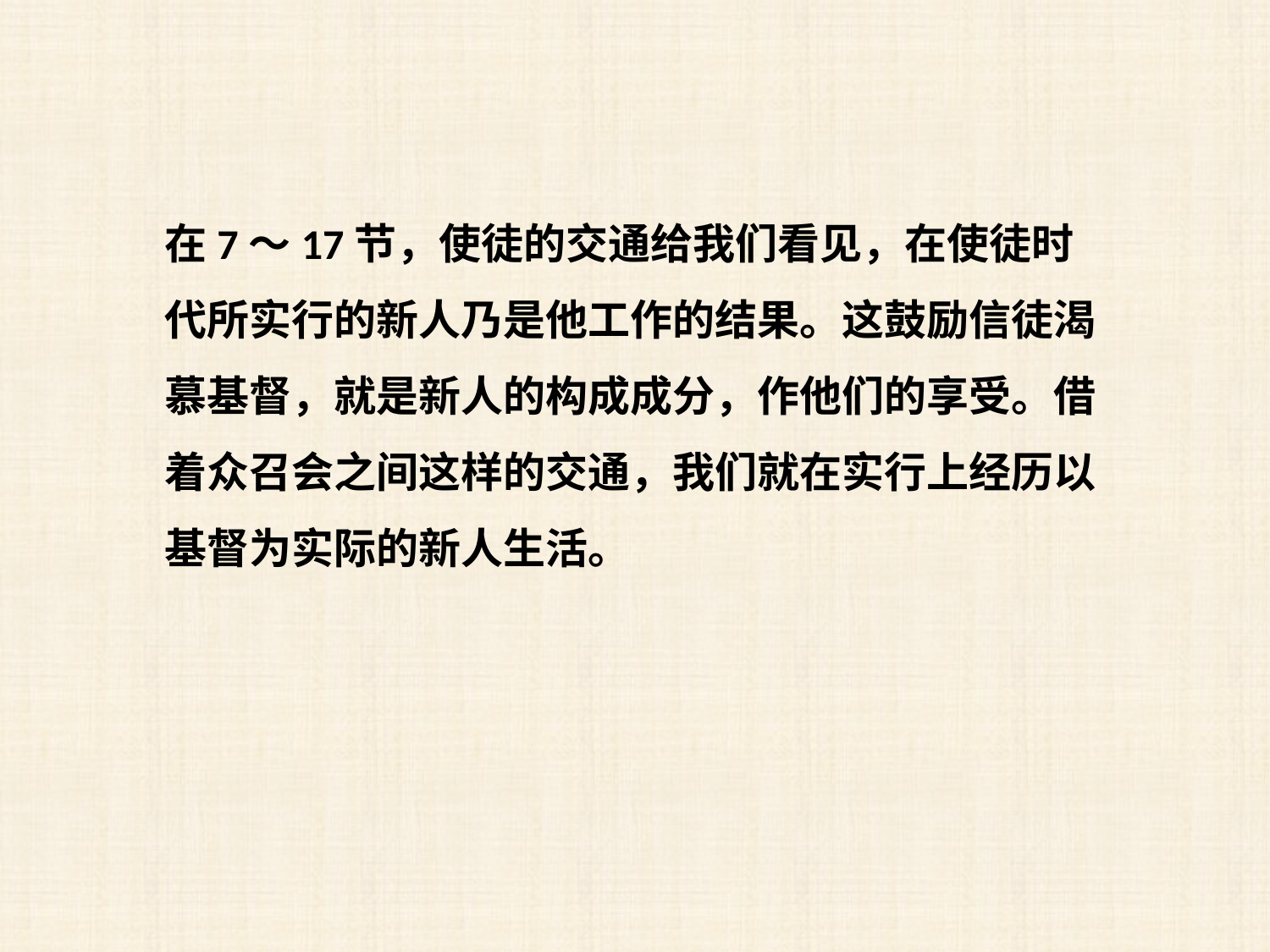

在7～17节，使徒的交通给我们看见，在使徒时代所实行的新人乃是他工作的结果。这鼓励信徒渴慕基督，就是新人的构成成分，作他们的享受。借着众召会之间这样的交通，我们就在实行上经历以基督为实际的新人生活。